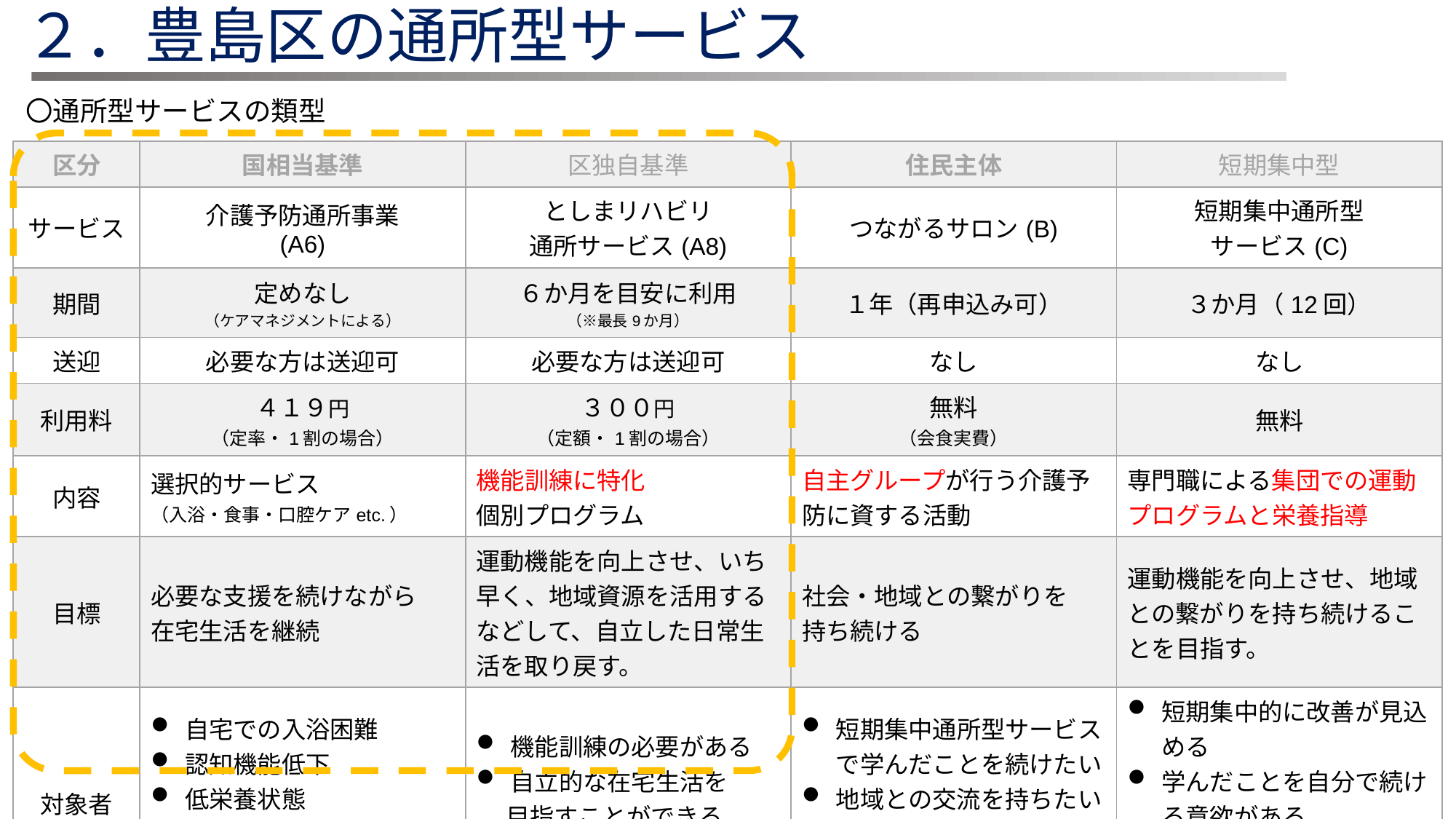

２．豊島区の通所型サービス

〇通所型サービスの類型

| 区分 | 国相当基準 | 区独自基準 | 住民主体 | 短期集中型 |
| --- | --- | --- | --- | --- |
| サービス | 介護予防通所事業 (A6) | としまリハビリ 通所サービス(A8) | つながるサロン(B) | 短期集中通所型 サービス(C) |
| 期間 | 定めなし （ケアマネジメントによる） | ６か月を目安に利用 （※最長9か月） | １年（再申込み可） | ３か月（12回） |
| 送迎 | 必要な方は送迎可 | 必要な方は送迎可 | なし | なし |
| 利用料 | ４１９円 （定率・1割の場合） | ３００円 （定額・1割の場合） | 無料 （会食実費） | 無料 |
| 内容 | 選択的サービス （入浴・食事・口腔ケアetc.） | 機能訓練に特化 個別プログラム | 自主グループが行う介護予防に資する活動 | 専門職による集団での運動プログラムと栄養指導 |
| 目標 | 必要な支援を続けながら 在宅生活を継続 | 運動機能を向上させ、いち早く、地域資源を活用するなどして、自立した日常生活を取り戻す。 | 社会・地域との繋がりを 持ち続ける | 運動機能を向上させ、地域との繋がりを持ち続けることを目指す。 |
| 対象者 | 自宅での入浴困難 認知機能低下 低栄養状態 難病・その他疾患 | 機能訓練の必要がある 自立的な在宅生活を 　 目指すことができる | 短期集中通所型サービスで学んだことを続けたい 地域との交流を持ちたい 自己通所可能 | 短期集中的に改善が見込める 学んだことを自分で続ける意欲がある 自己通所可能 |
|  | 要支援１・２・事業対象者 |  |  |  |
19